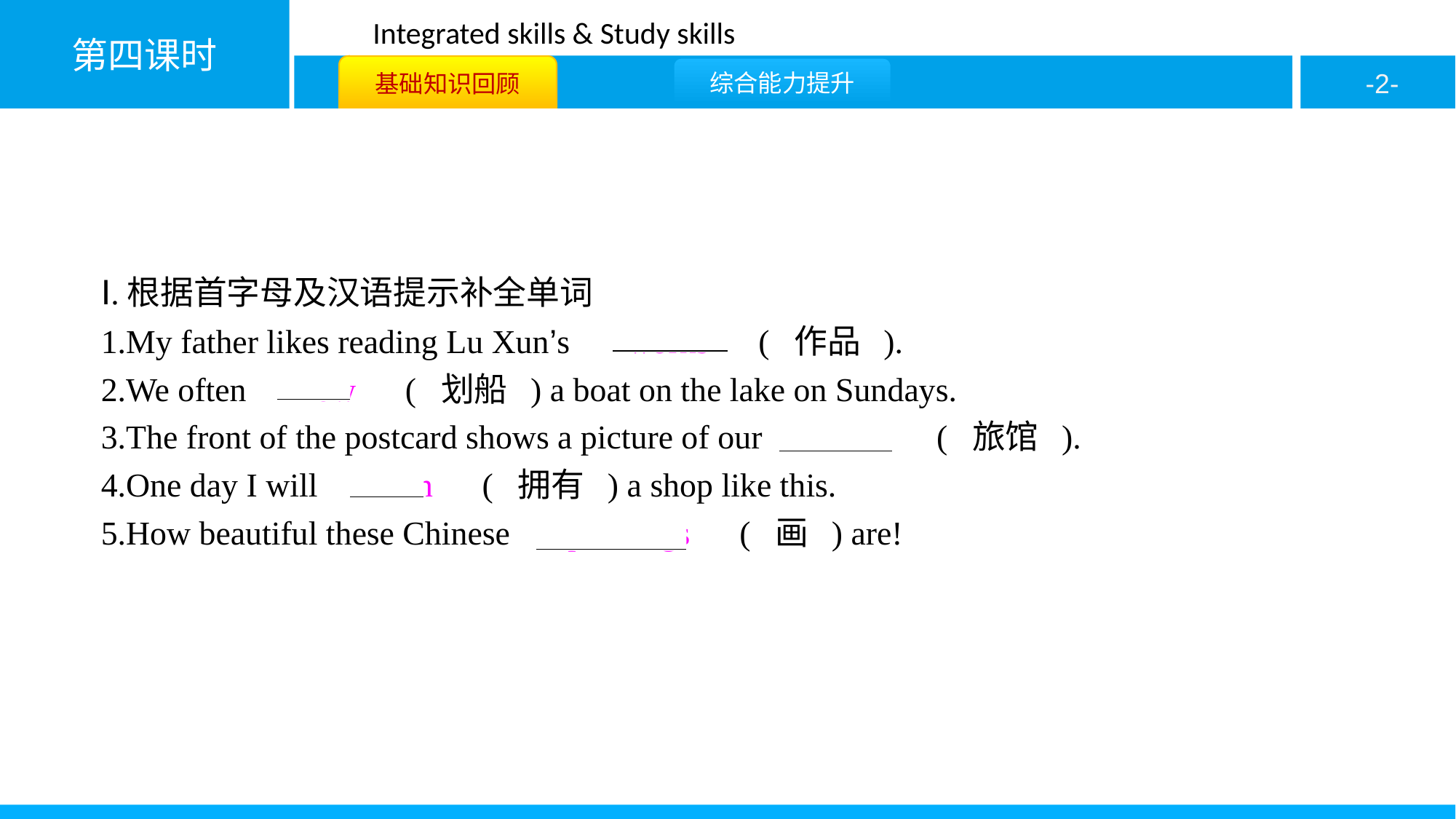

Ⅰ.根据首字母及汉语提示补全单词
1.My father likes reading Lu Xun’s 　works　(  作品  ).
2.We often 　row　(  划船  ) a boat on the lake on Sundays.
3.The front of the postcard shows a picture of our 　hotel　(  旅馆  ).
4.One day I will 　own　(  拥有  ) a shop like this.
5.How beautiful these Chinese 　paintings　(  画  ) are!